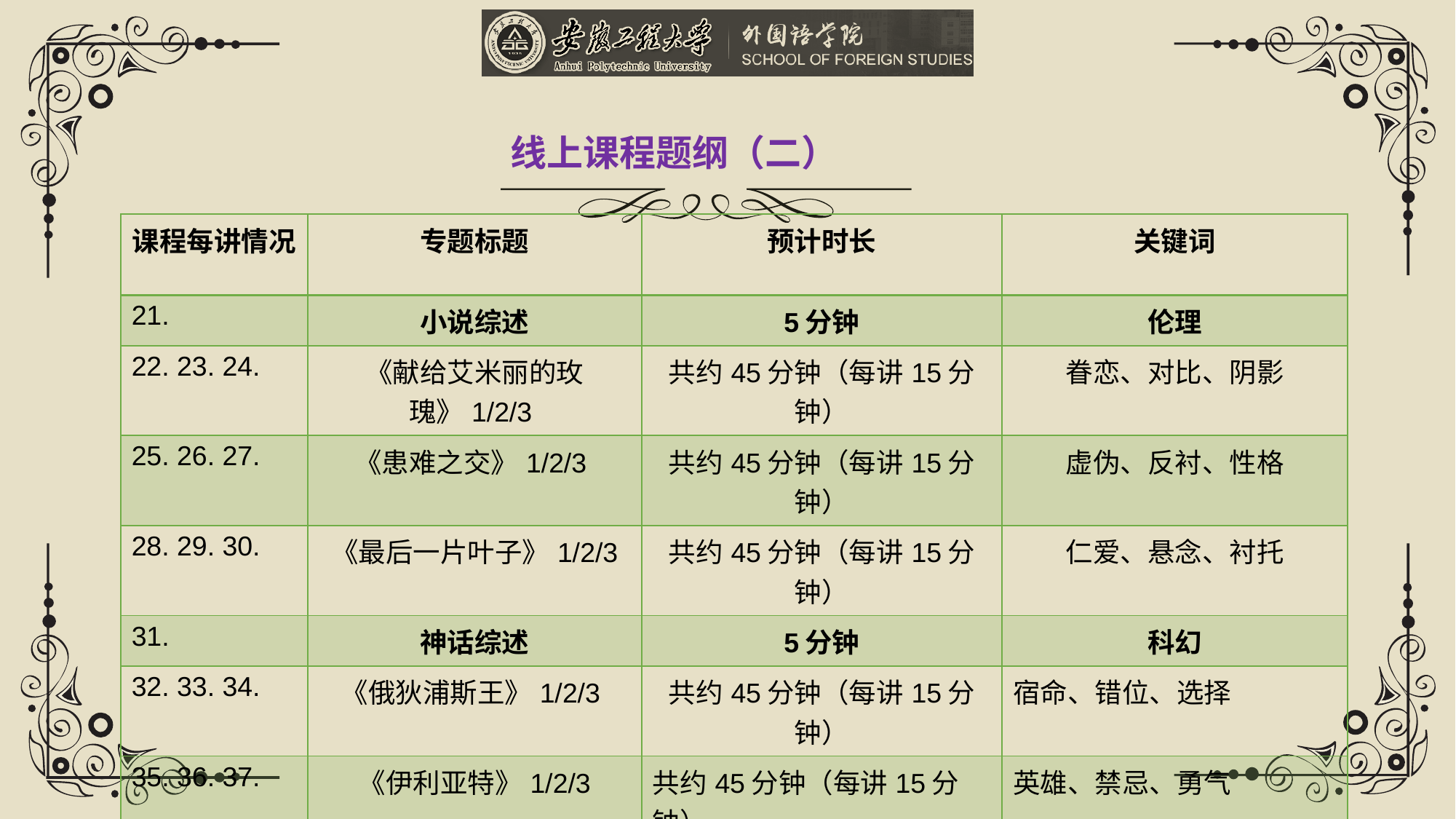

线上课程题纲（二）
| 课程每讲情况 | 专题标题 | 预计时长 | 关键词 |
| --- | --- | --- | --- |
| 21. | 小说综述 | 5分钟 | 伦理 |
| 22. 23. 24. | 《献给艾米丽的玫瑰》1/2/3 | 共约45分钟（每讲15分钟） | 眷恋、对比、阴影 |
| 25. 26. 27. | 《患难之交》1/2/3 | 共约45分钟（每讲15分钟） | 虚伪、反衬、性格 |
| 28. 29. 30. | 《最后一片叶子》1/2/3 | 共约45分钟（每讲15分钟） | 仁爱、悬念、衬托 |
| 31. | 神话综述 | 5分钟 | 科幻 |
| 32. 33. 34. | 《俄狄浦斯王》1/2/3 | 共约45分钟（每讲15分钟） | 宿命、错位、选择 |
| 35. 36. 37. | 《伊利亚特》1/2/3 | 共约45分钟（每讲15分钟） | 英雄、禁忌、勇气 |
| 38. 39. 40. | 《弗兰肯斯坦》1/2/3 | 共约45分钟（每讲15分钟） | 怪物、象征、哥特 |
|  |  |  |  |